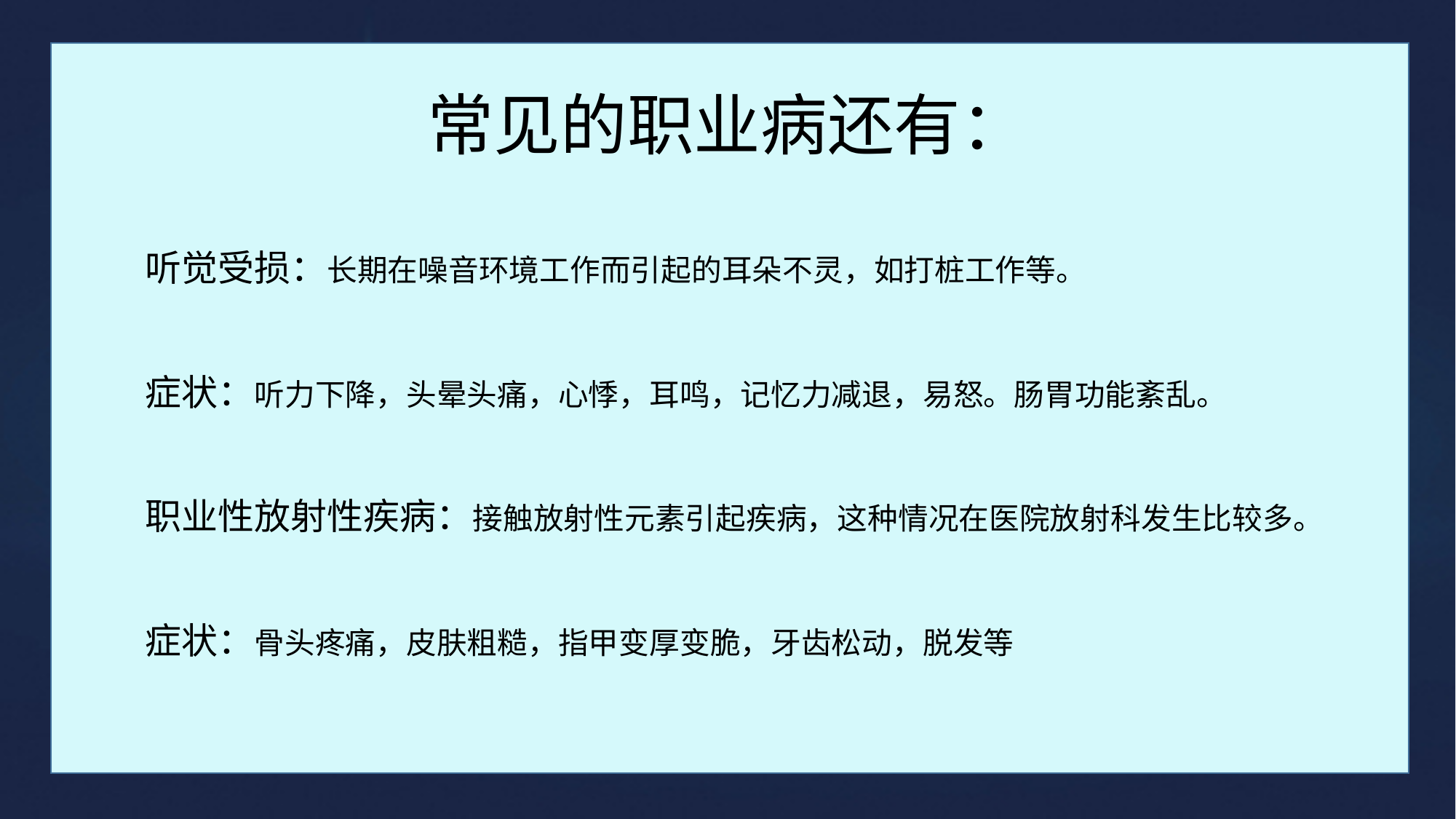

# 常见的职业病还有：
听觉受损：长期在噪音环境工作而引起的耳朵不灵，如打桩工作等。
症状：听力下降，头晕头痛，心悸，耳鸣，记忆力减退，易怒。肠胃功能紊乱。
职业性放射性疾病：接触放射性元素引起疾病，这种情况在医院放射科发生比较多。
症状：骨头疼痛，皮肤粗糙，指甲变厚变脆，牙齿松动，脱发等